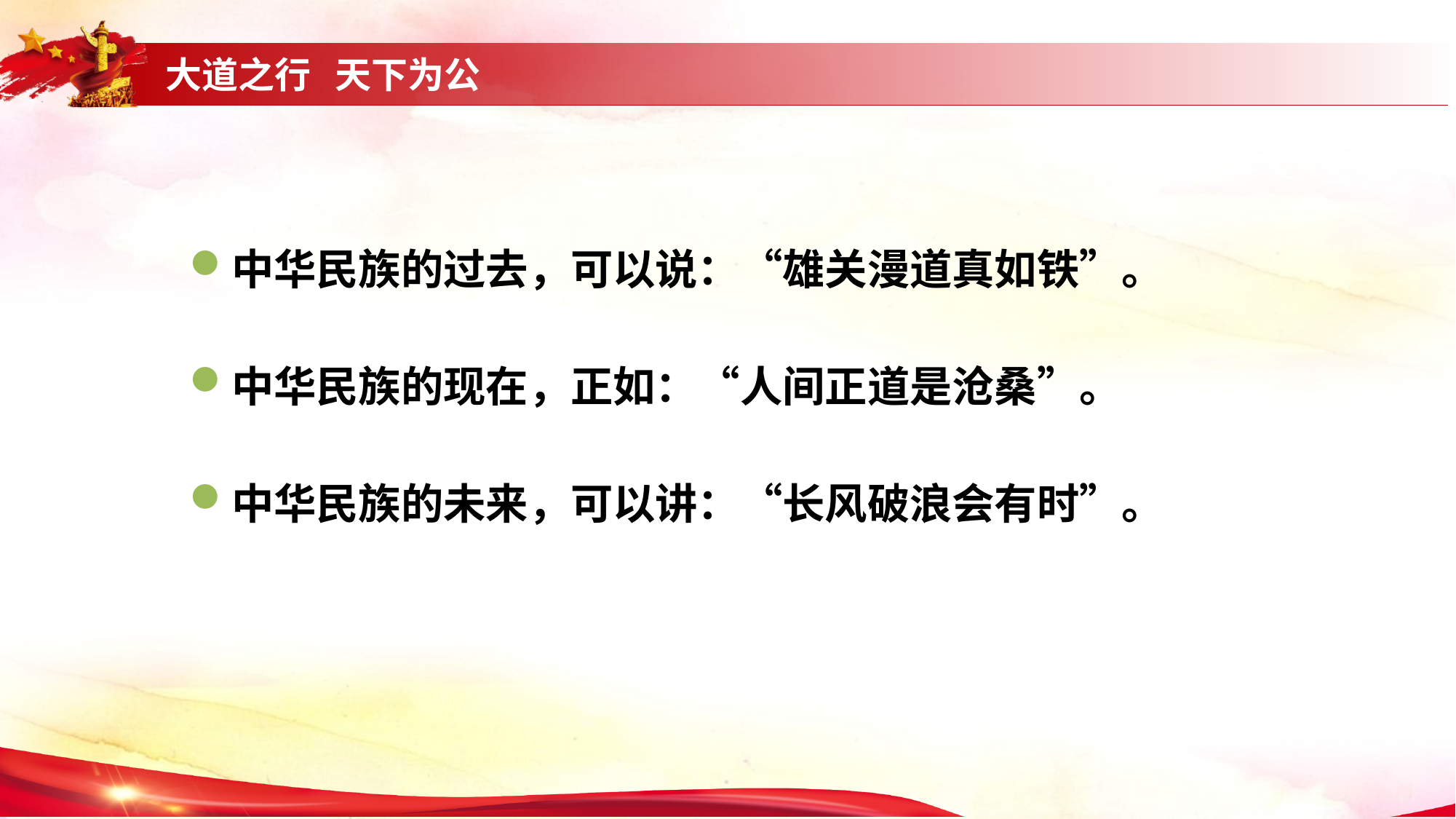

大道之行   天下为公
中华民族的过去，可以说：“雄关漫道真如铁”。
中华民族的现在，正如：“人间正道是沧桑”。
中华民族的未来，可以讲：“长风破浪会有时”。